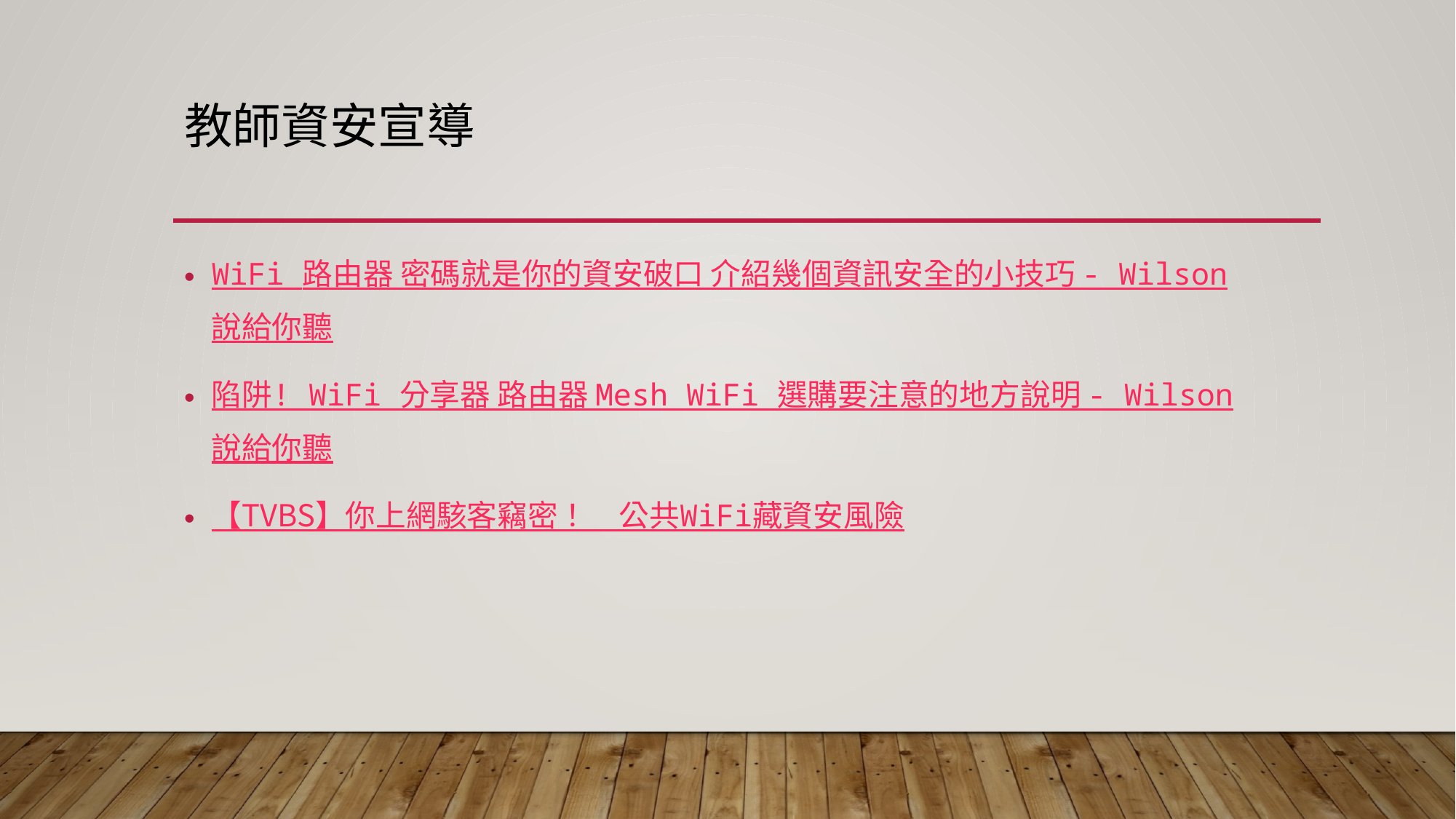

# 教師資安宣導
WiFi 路由器 密碼就是你的資安破口 介紹幾個資訊安全的小技巧 - Wilson說給你聽
陷阱! WiFi 分享器 路由器 Mesh WiFi 選購要注意的地方說明 - Wilson說給你聽
【TVBS】你上網駭客竊密！　公共WiFi藏資安風險